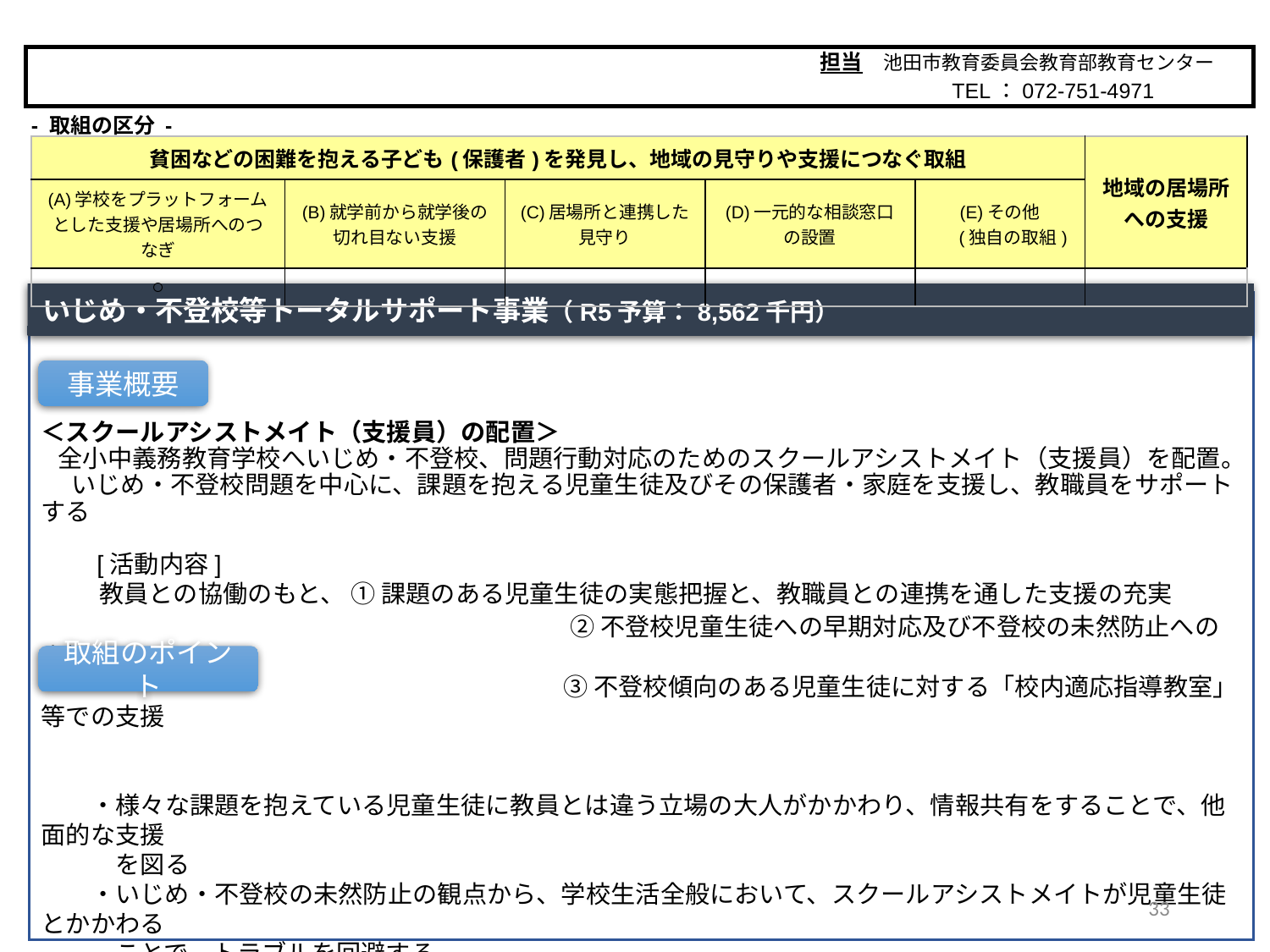

担当　池田市教育委員会教育部教育センター
　　　　　　TEL：072-751-4971

池田市
- 取組の区分 -
| 貧困などの困難を抱える子ども(保護者)を発見し、地域の見守りや支援につなぐ取組 |  |  |  |  | 地域の居場所 への支援 |
| --- | --- | --- | --- | --- | --- |
| (A)学校をプラットフォームとした支援や居場所へのつなぎ | (B)就学前から就学後の 切れ目ない支援 | (C)居場所と連携した 見守り | (D)一元的な相談窓口 の設置 | (E)その他 　 (独自の取組) |  |
| ○ |  |  |  |  |  |
いじめ・不登校等トータルサポート事業（R5予算：8,562千円）

＜スクールアシストメイト（支援員）の配置＞
  全小中義務教育学校へいじめ・不登校、問題行動対応のためのスクールアシストメイト（支援員）を配置。
　 いじめ・不登校問題を中心に、課題を抱える児童生徒及びその保護者・家庭を支援し、教職員をサポートする

　　[活動内容]
    　 教員との協働のもと、 ① 課題のある児童生徒の実態把握と、教職員との連携を通した支援の充実
　　　　　　　　　　　　　　　 　　　　　　 ② 不登校児童生徒への早期対応及び不登校の未然防止への支援
　　				   ③ 不登校傾向のある児童生徒に対する「校内適応指導教室」等での支援

　　・様々な課題を抱えている児童生徒に教員とは違う立場の大人がかかわり、情報共有をすることで、他面的な支援
　　　を図る
　　・いじめ・不登校の未然防止の観点から、学校生活全般において、スクールアシストメイトが児童生徒とかかわる
　　　ことで、トラブルを回避する
　　・スクールアシストメイトが教室に入ることが困難な児童生徒と校内適応指導教室で活動を共にすることにより、
　　　学校生活での意欲の向上につなげる
　　・スクールアシストメイトが授業に入り込むことで、教室に入りにくい児童生徒の安心感につなげるとともに学習の
　　　サポートを行う

事業概要
取組のポイント
33